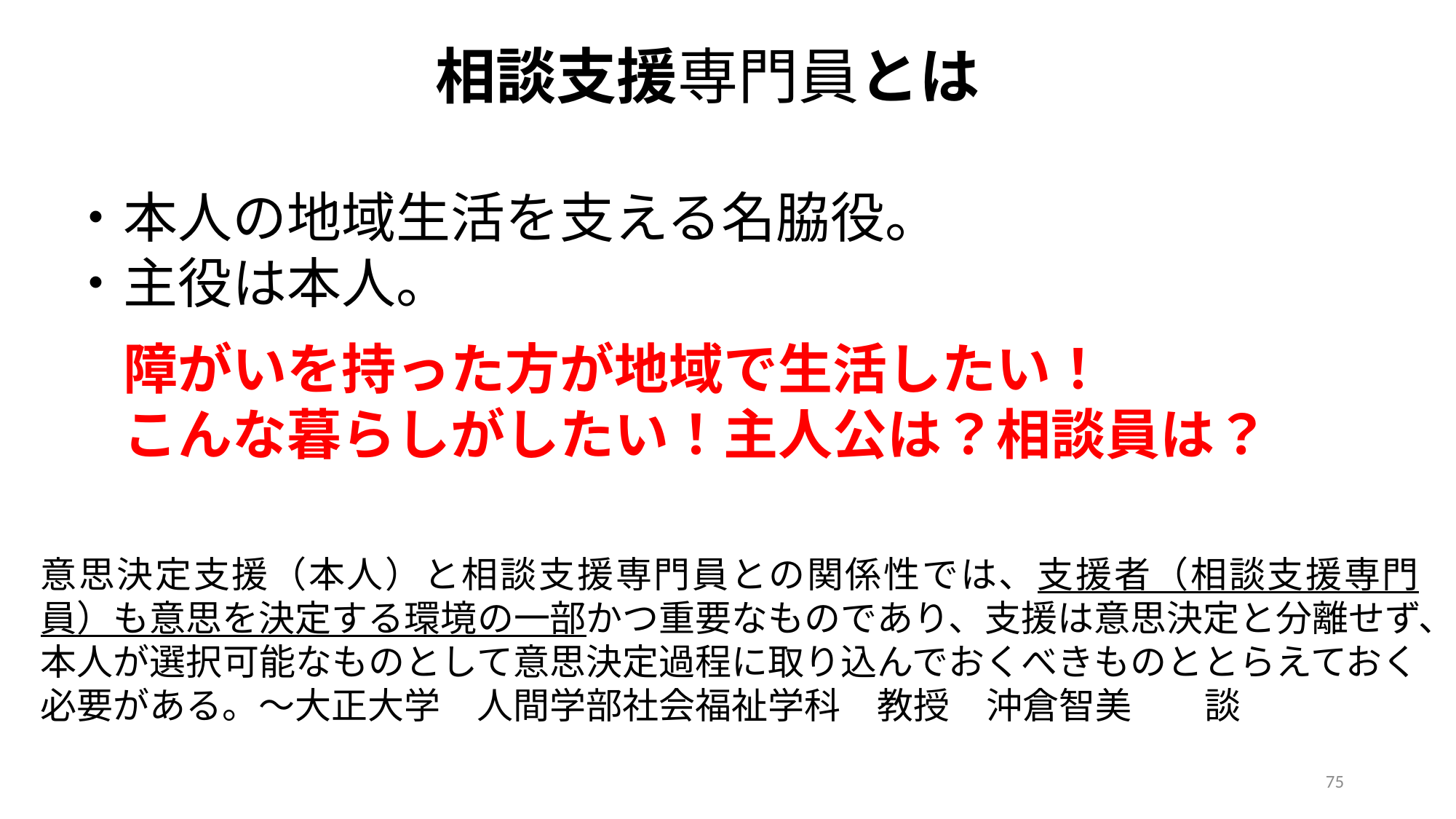

# 相談支援専門員とは
・本人の地域生活を支える名脇役。
・主役は本人。
障がいを持った方が地域で生活したい！
こんな暮らしがしたい！主人公は？相談員は？
意思決定支援（本人）と相談支援専門員との関係性では、支援者（相談支援専門員）も意思を決定する環境の一部かつ重要なものであり、支援は意思決定と分離せず、本人が選択可能なものとして意思決定過程に取り込んでおくべきものととらえておく必要がある。～大正大学　人間学部社会福祉学科　教授　沖倉智美　　談
75